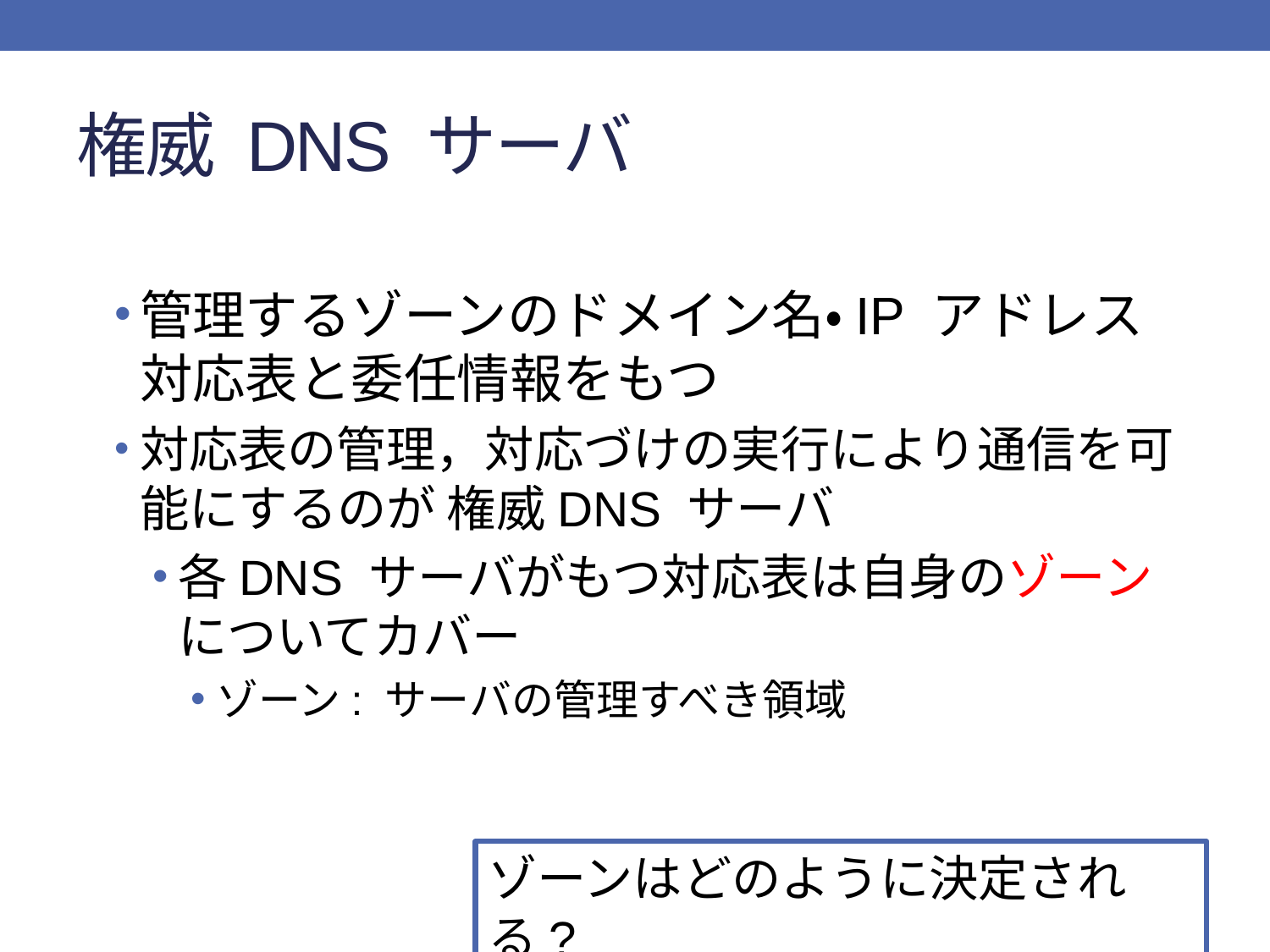

# 権威 DNS サーバ
管理するゾーンのドメイン名・IP アドレス対応表と委任情報をもつ
対応表の管理，対応づけの実行により通信を可能にするのが 権威DNS サーバ
各DNS サーバがもつ対応表は自身のゾーンについてカバー
ゾーン: サーバの管理すべき領域

ゾーンはどのように決定される?